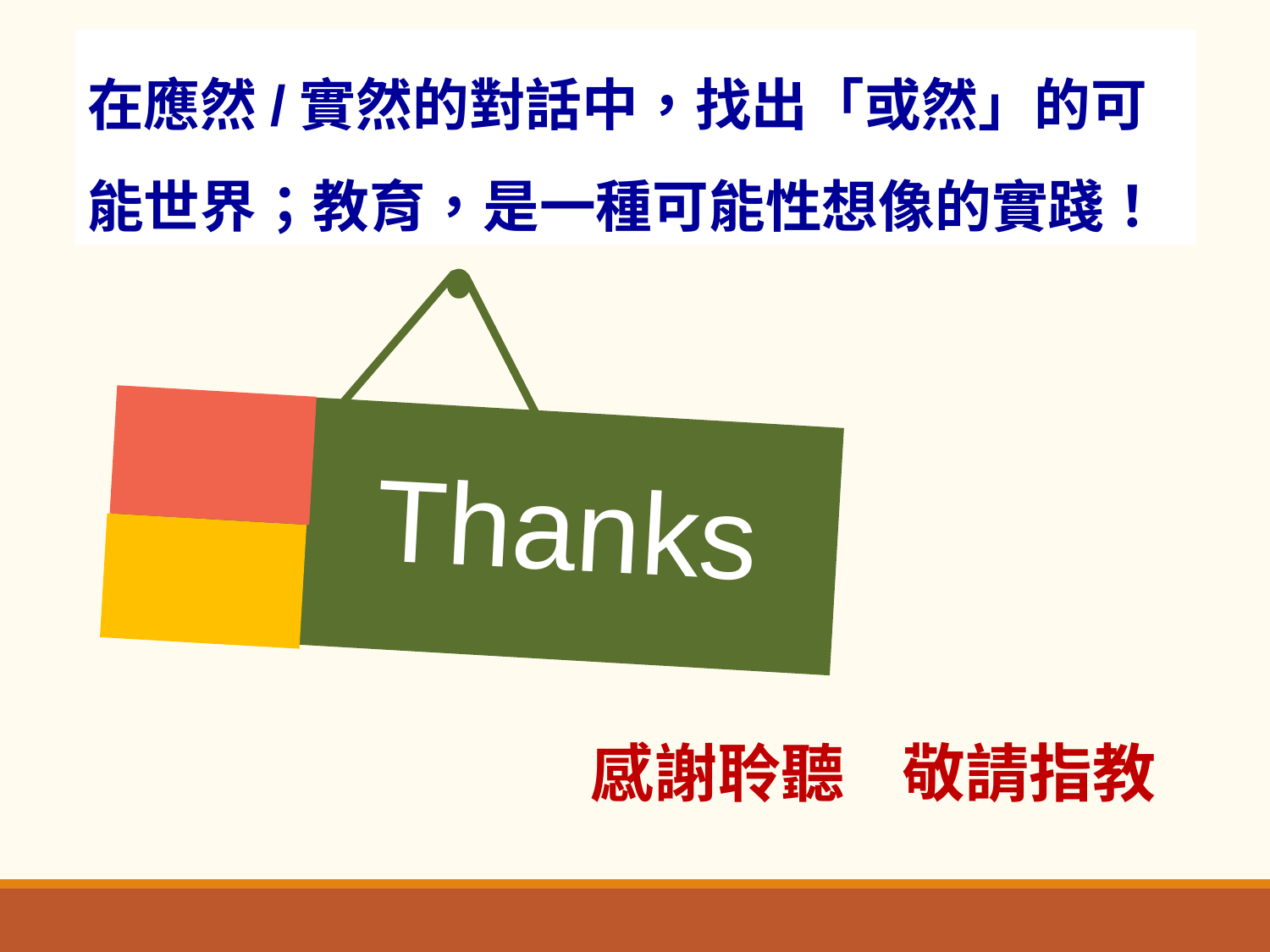

在應然/實然的對話中，找出「或然」的可能世界；教育，是一種可能性想像的實踐！

Thanks
感謝聆聽    敬請指教